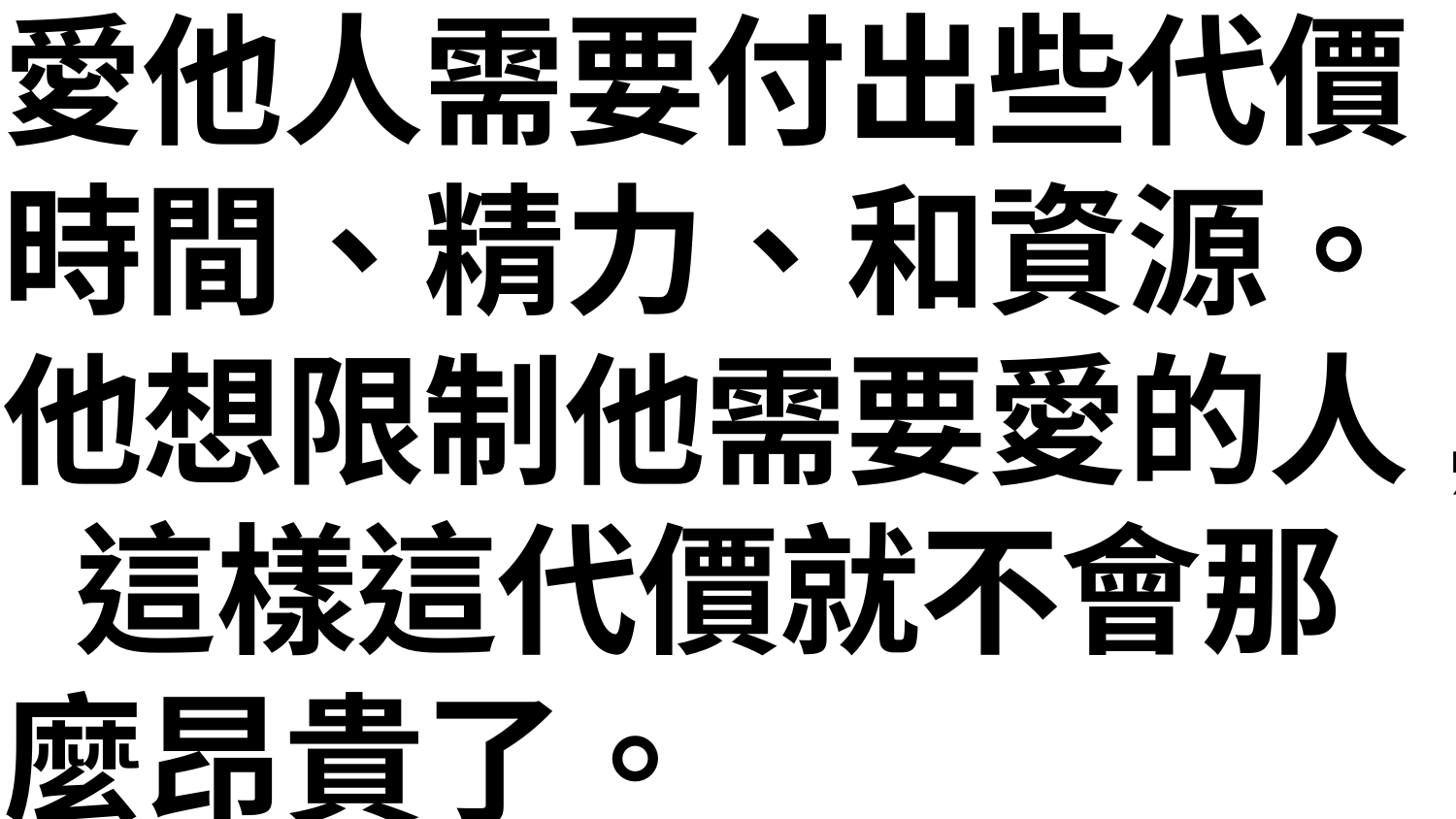

愛他人需要付出些代價:時間、精力、和資源。他想限制他需要愛的人, 這樣這代價就不會那麼昂貴了。